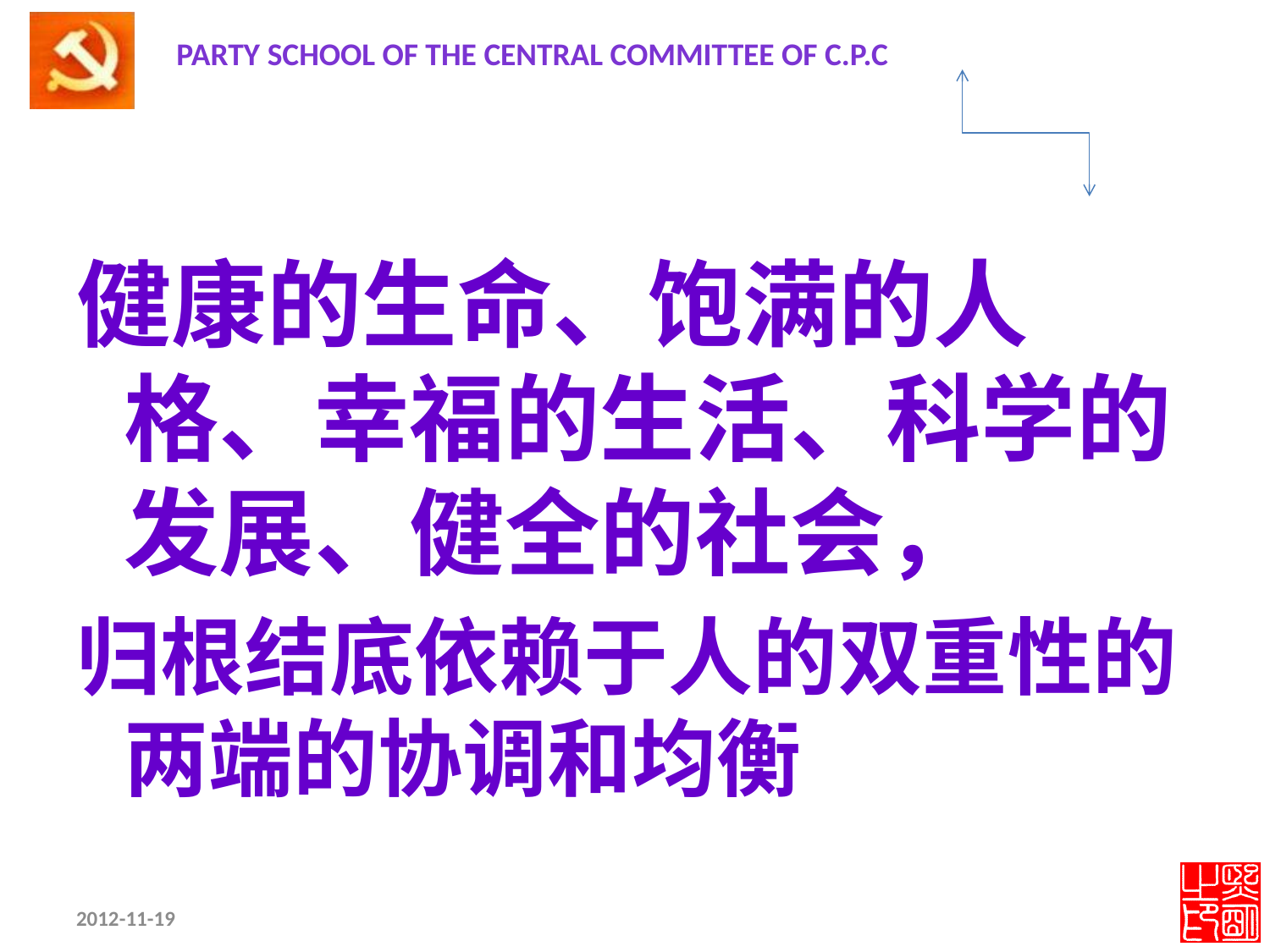

#
健康的生命、饱满的人格、幸福的生活、科学的发展、健全的社会，
归根结底依赖于人的双重性的两端的协调和均衡

2012-11-19